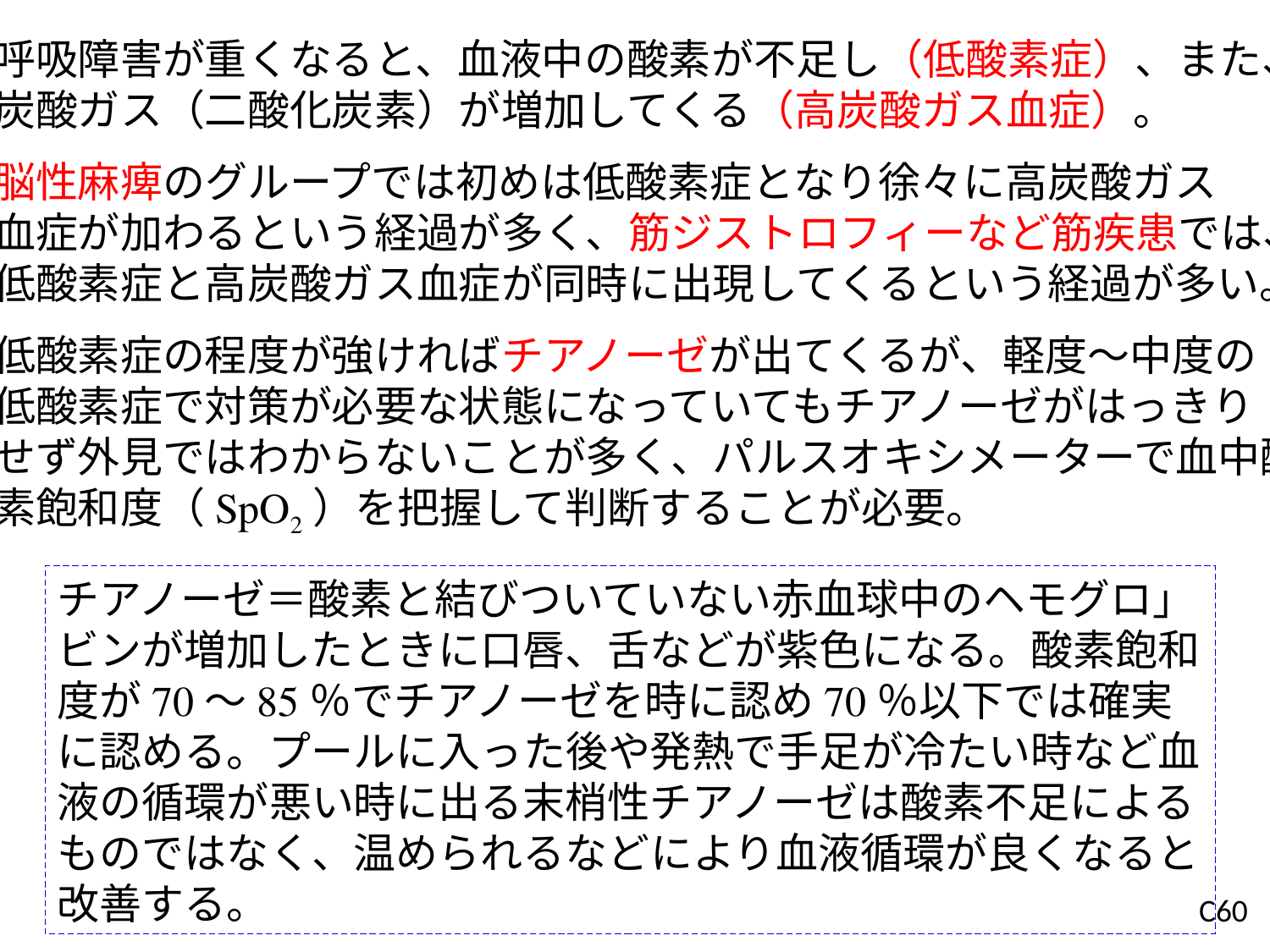

呼吸障害が重くなると、血液中の酸素が不足し（低酸素症）、また、
炭酸ガス（二酸化炭素）が増加してくる（高炭酸ガス血症）。
脳性麻痺のグループでは初めは低酸素症となり徐々に高炭酸ガス
血症が加わるという経過が多く、筋ジストロフィーなど筋疾患では、
低酸素症と高炭酸ガス血症が同時に出現してくるという経過が多い。
低酸素症の程度が強ければチアノーゼが出てくるが、軽度～中度の
低酸素症で対策が必要な状態になっていてもチアノーゼがはっきり
せず外見ではわからないことが多く、パルスオキシメーターで血中酸
素飽和度（SpO2）を把握して判断することが必要。
チアノーゼ＝酸素と結びついていない赤血球中のヘモグロ」ビンが増加したときに口唇、舌などが紫色になる。酸素飽和度が70～85％でチアノーゼを時に認め70％以下では確実に認める。プールに入った後や発熱で手足が冷たい時など血液の循環が悪い時に出る末梢性チアノーゼは酸素不足によるものではなく、温められるなどにより血液循環が良くなると改善する。
C60